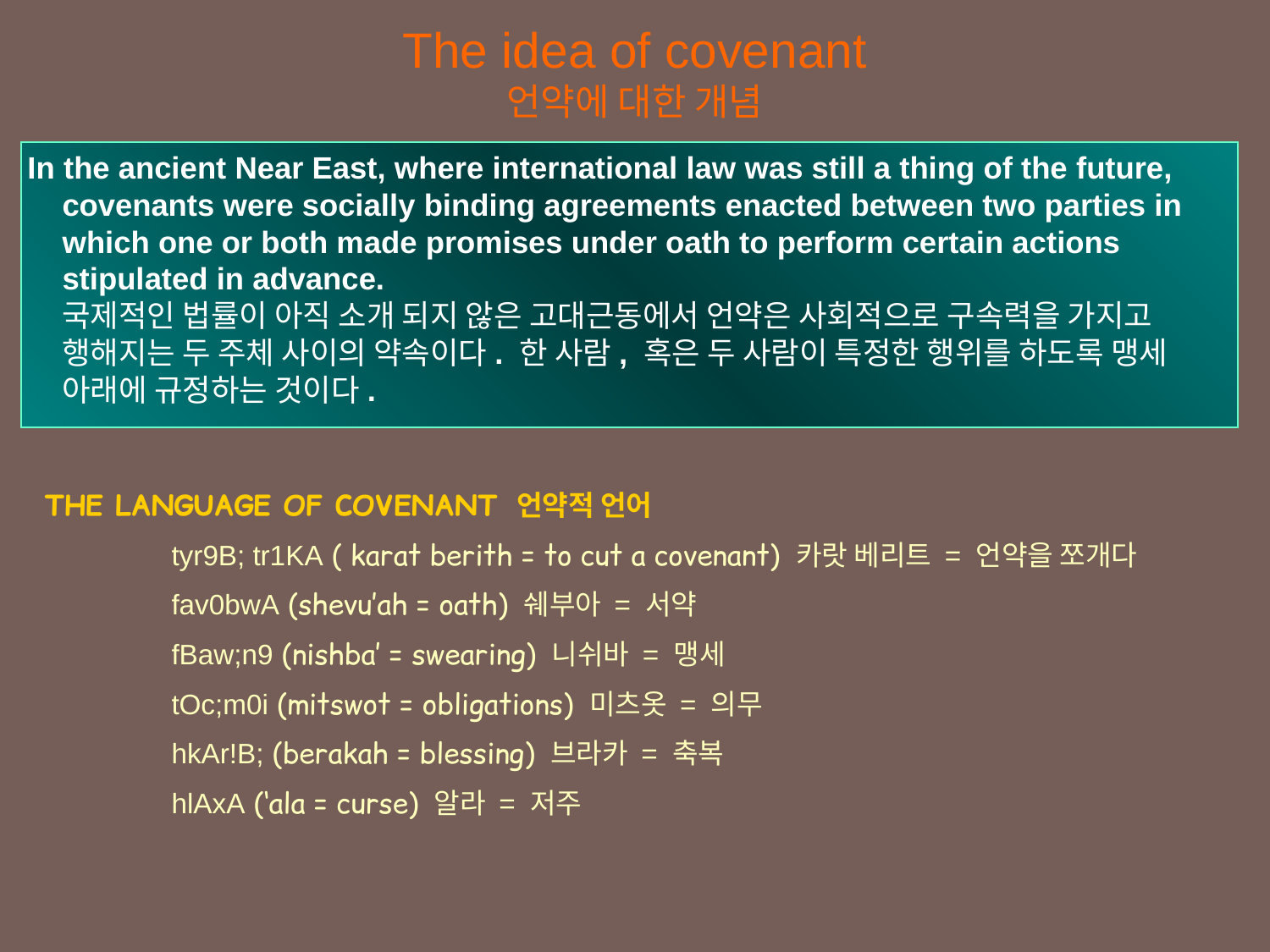

The idea of covenant
언약에 대한 개념
In the ancient Near East, where international law was still a thing of the future, covenants were socially binding agreements enacted between two parties in which one or both made promises under oath to perform certain actions stipulated in advance.
국제적인 법률이 아직 소개 되지 않은 고대근동에서 언약은 사회적으로 구속력을 가지고 행해지는 두 주체 사이의 약속이다. 한 사람, 혹은 두 사람이 특정한 행위를 하도록 맹세 아래에 규정하는 것이다.
THE LANGUAGE OF COVENANT 언약적 언어
	tyr9B; tr1KA ( karat berith = to cut a covenant) 카랏 베리트 = 언약을 쪼개다
	fav0bwA (shevu’ah = oath) 쉐부아 = 서약
	fBaw;n9 (nishba’ = swearing) 니쉬바 = 맹세
	tOc;m0i (mitswot = obligations) 미츠옷 = 의무
	hkAr!B; (berakah = blessing) 브라카 = 축복
	hlAxA (‘ala = curse) 알라 = 저주